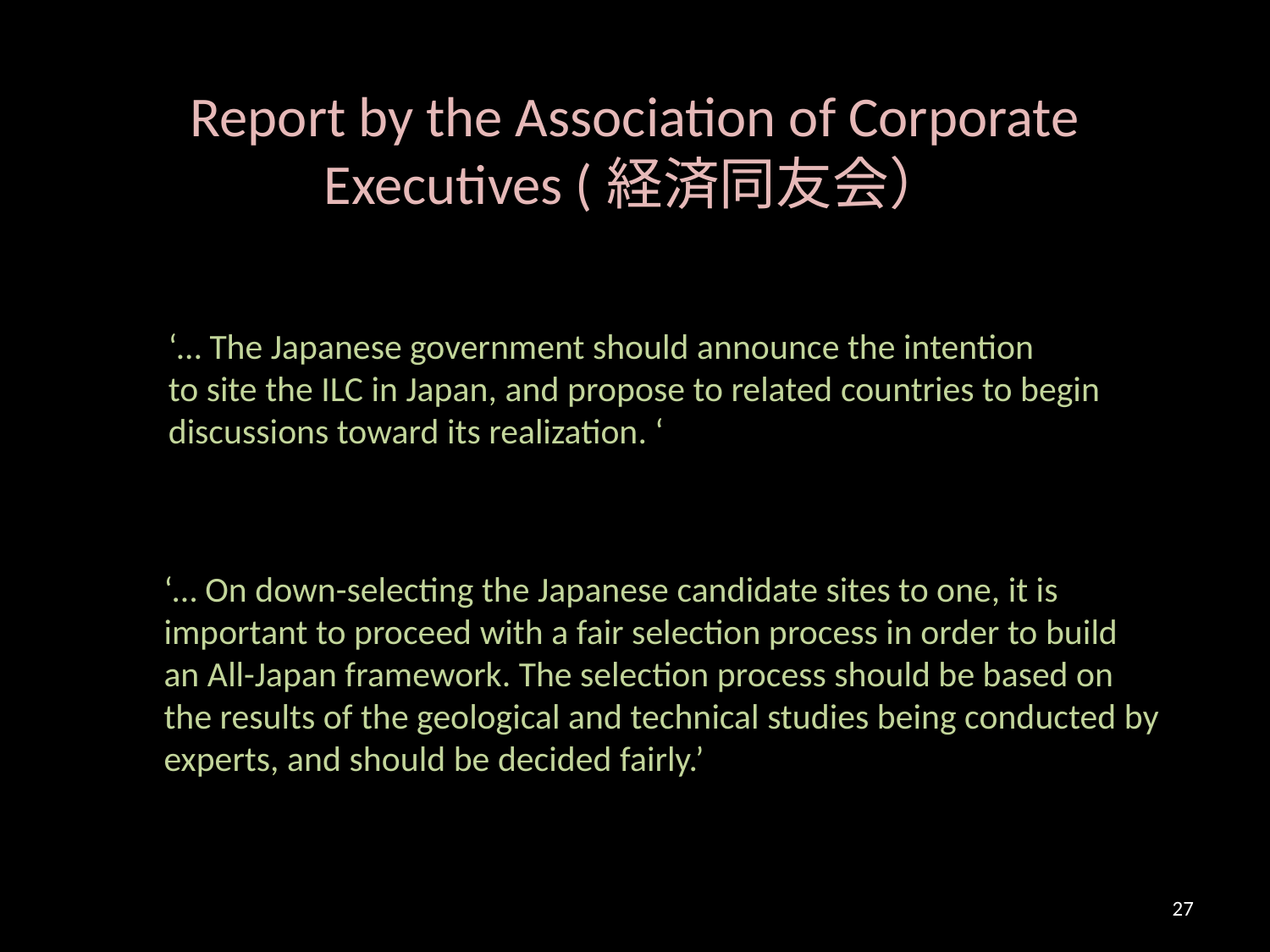

# Report by the Association of Corporate Executives (経済同友会）
‘… The Japanese government should announce the intention
to site the ILC in Japan, and propose to related countries to begin
discussions toward its realization. ‘
‘… On down-selecting the Japanese candidate sites to one, it is
important to proceed with a fair selection process in order to build
an All-Japan framework. The selection process should be based on
the results of the geological and technical studies being conducted by
experts, and should be decided fairly.’
27